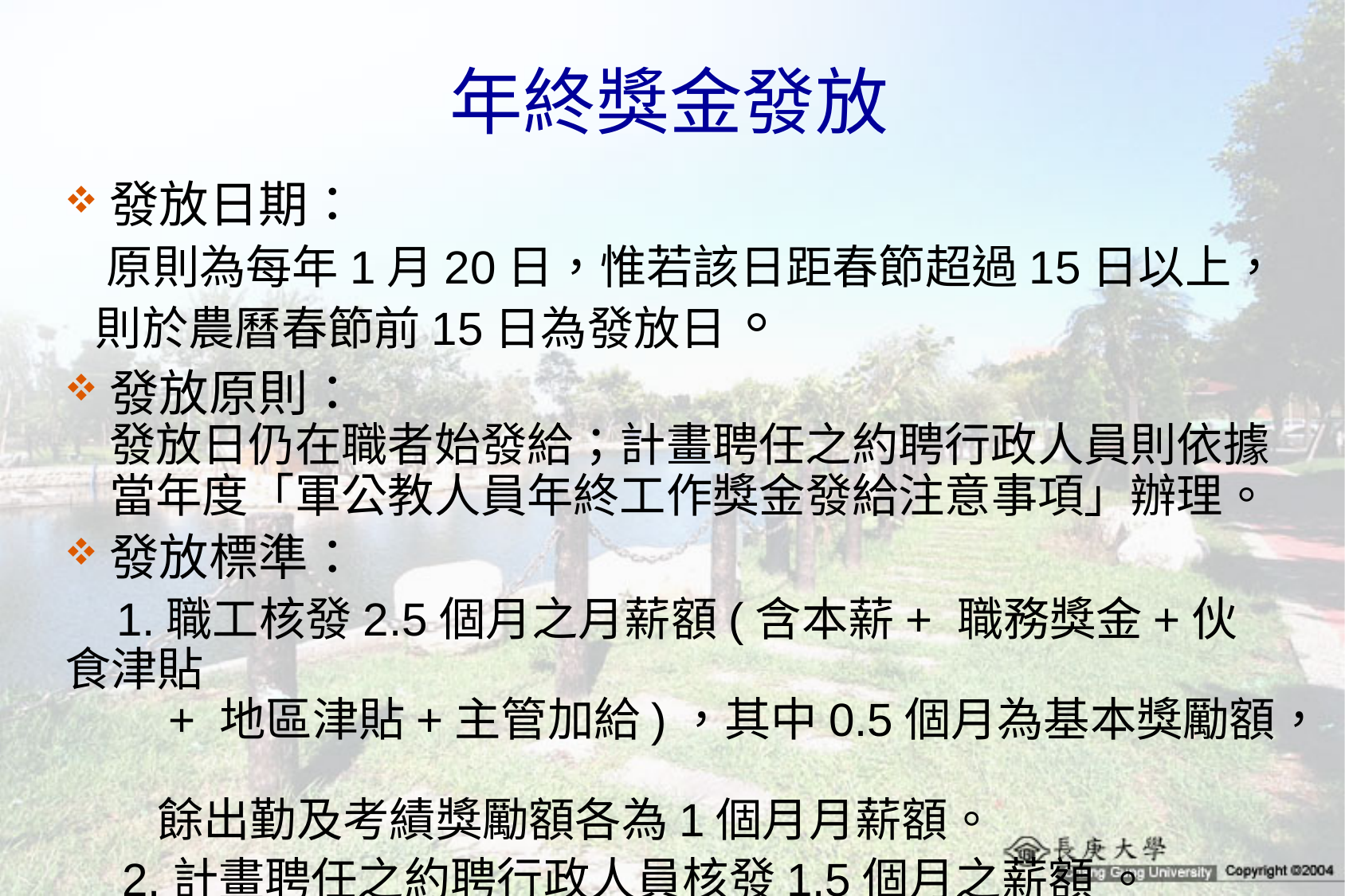

# 年終獎金發放
發放日期：
   原則為每年1月20日，惟若該日距春節超過15日以上，
   則於農曆春節前15日為發放日。
發放原則：
發放日仍在職者始發給；計畫聘任之約聘行政人員則依據當年度「軍公教人員年終工作獎金發給注意事項」辦理。
發放標準：
    1.職工核發2.5個月之月薪額(含本薪+ 職務獎金+伙食津貼　　
　　+ 地區津貼+主管加給)，其中0.5個月為基本獎勵額，
　　餘出勤及考績獎勵額各為1個月月薪額。
　2.計畫聘任之約聘行政人員核發1.5個月之薪額 。